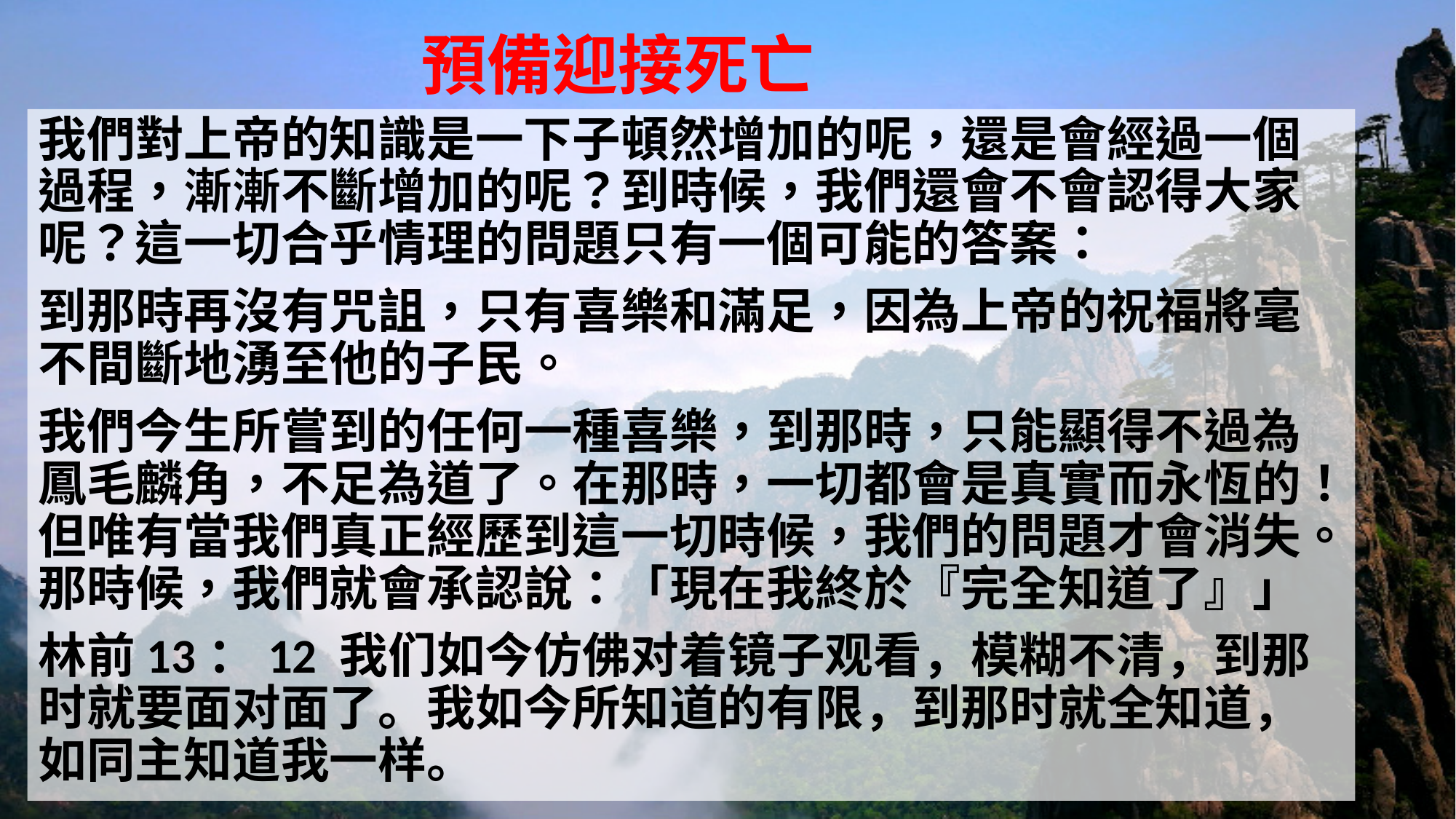

# 預備迎接死亡
我們對上帝的知識是一下子頓然增加的呢，還是會經過一個過程，漸漸不斷增加的呢？到時候，我們還會不會認得大家呢？這一切合乎情理的問題只有一個可能的答案：
到那時再沒有咒詛，只有喜樂和滿足，因為上帝的祝福將毫不間斷地湧至他的子民。
我們今生所嘗到的任何一種喜樂，到那時，只能顯得不過為鳳毛麟角，不足為道了。在那時，一切都會是真實而永恆的！但唯有當我們真正經歷到這一切時候，我們的問題才會消失。那時候，我們就會承認說：「現在我終於『完全知道了』」
林前13：12 我们如今仿佛对着镜子观看，模糊不清，到那时就要面对面了。我如今所知道的有限，到那时就全知道，如同主知道我一样。